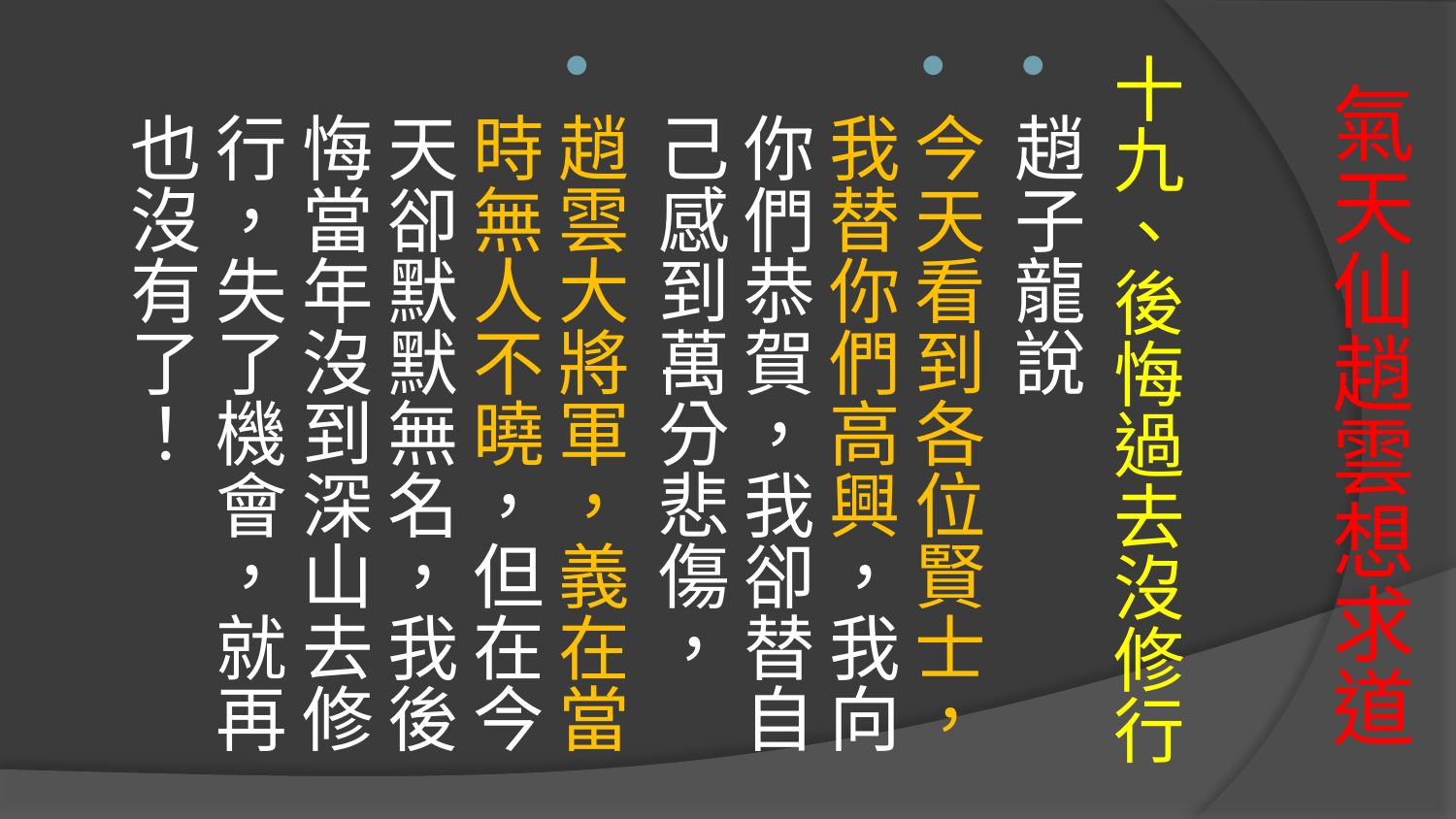

十九、後悔過去沒修行
趙子龍說
今天看到各位賢士，我替你們高興，我向你們恭賀，我卻替自己感到萬分悲傷，
趙雲大將軍，義在當時無人不曉，但在今天卻默默無名，我後悔當年沒到深山去修行，失了機會，就再也沒有了！
# 氣天仙趙雲想求道